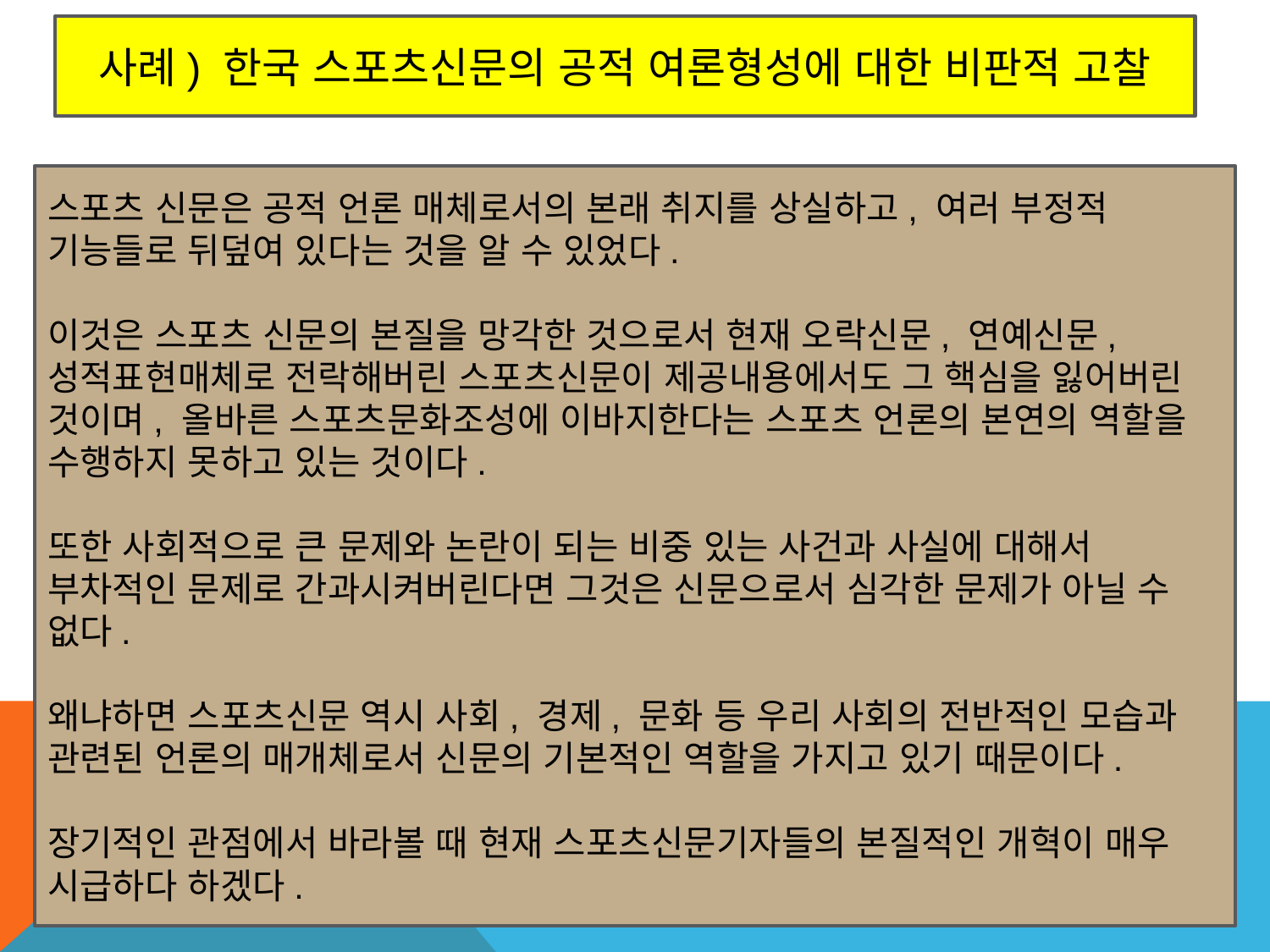

사례) 한국 스포츠신문의 공적 여론형성에 대한 비판적 고찰
스포츠 신문은 공적 언론 매체로서의 본래 취지를 상실하고, 여러 부정적 기능들로 뒤덮여 있다는 것을 알 수 있었다.

이것은 스포츠 신문의 본질을 망각한 것으로서 현재 오락신문, 연예신문, 성적표현매체로 전락해버린 스포츠신문이 제공내용에서도 그 핵심을 잃어버린 것이며, 올바른 스포츠문화조성에 이바지한다는 스포츠 언론의 본연의 역할을 수행하지 못하고 있는 것이다.

또한 사회적으로 큰 문제와 논란이 되는 비중 있는 사건과 사실에 대해서 부차적인 문제로 간과시켜버린다면 그것은 신문으로서 심각한 문제가 아닐 수 없다.

왜냐하면 스포츠신문 역시 사회, 경제, 문화 등 우리 사회의 전반적인 모습과 관련된 언론의 매개체로서 신문의 기본적인 역할을 가지고 있기 때문이다.

장기적인 관점에서 바라볼 때 현재 스포츠신문기자들의 본질적인 개혁이 매우 시급하다 하겠다.